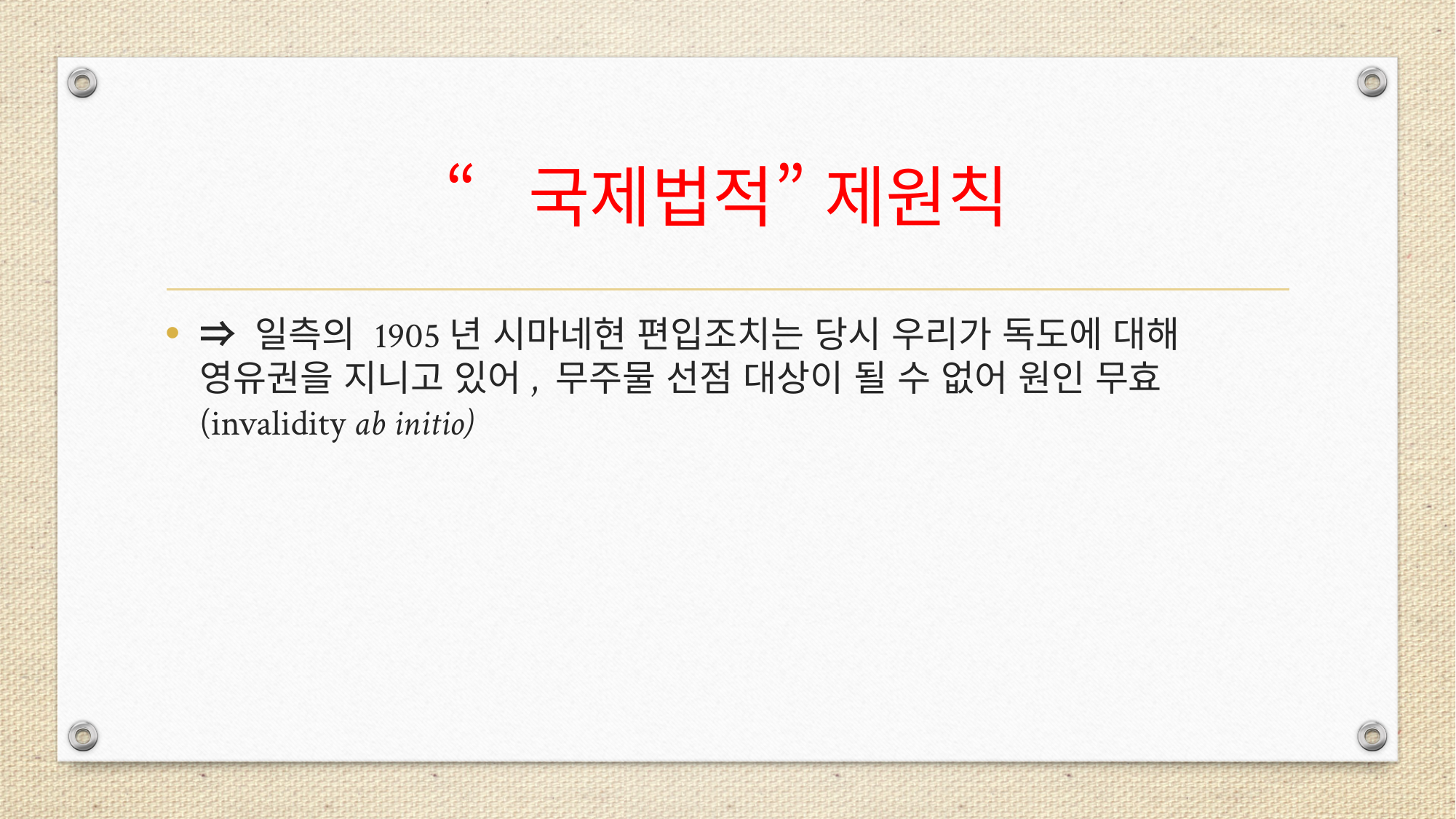

# “국제법적” 제원칙
⇒ 일측의 1905년 시마네현 편입조치는 당시 우리가 독도에 대해 영유권을 지니고 있어, 무주물 선점 대상이 될 수 없어 원인 무효(invalidity ab initio)